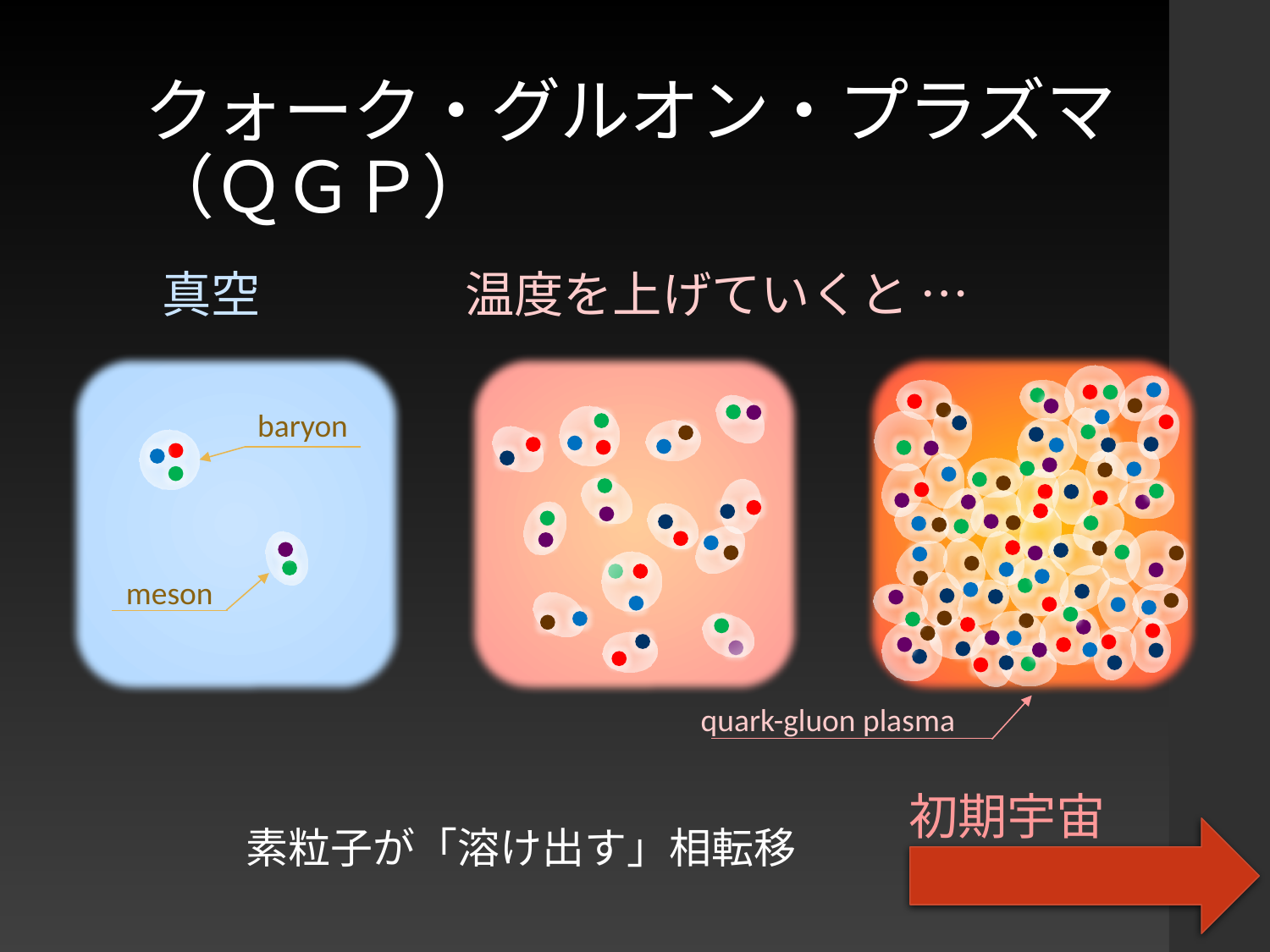

# クォーク・グルオン・プラズマ （ＱＧＰ）
真空
温度を上げていくと …

baryon

meson

quark-gluon plasma
初期宇宙
素粒子が「溶け出す」相転移